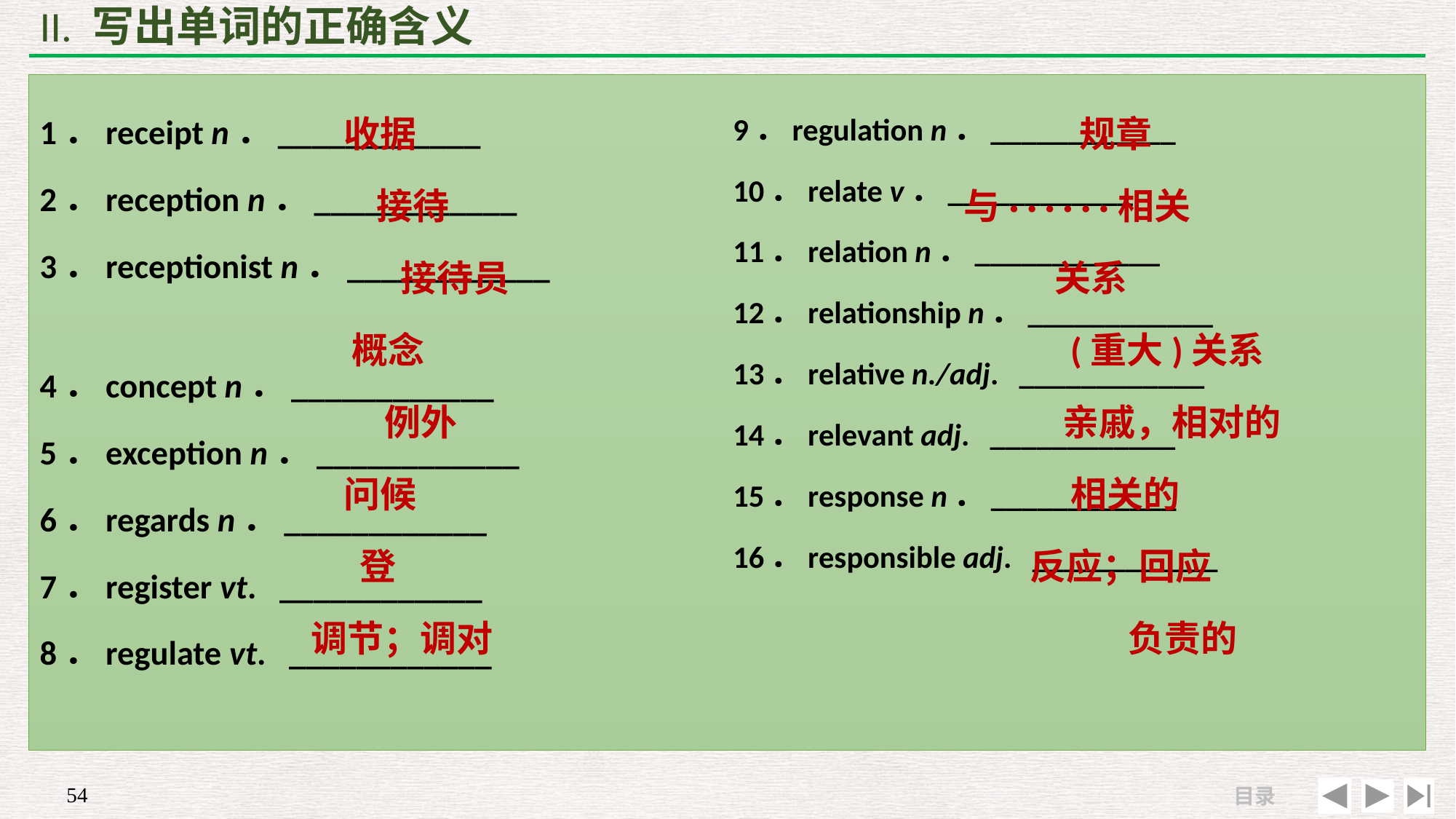

# II. 写出单词的正确含义

     收据
         接待
            接待员
      概念
          例外
     问候
       登
 调节；调对
             规章
与· · · · · ·相关
          关系
             (重大)关系
           亲戚，相对的
            相关的
       反应；回应
                   负责的
1．receipt n．____________
2．reception n．____________
3．receptionist n．____________
4．concept n．____________
5．exception n．____________
6．regards n．____________
7．register vt.   ____________
8．regulate vt.   ____________
9．regulation n．____________
10．relate v．____________
11．relation n．____________
12．relationship n．____________
13．relative n./adj.   ____________
14．relevant adj.   ____________
15．response n．____________
16．responsible adj.   ____________